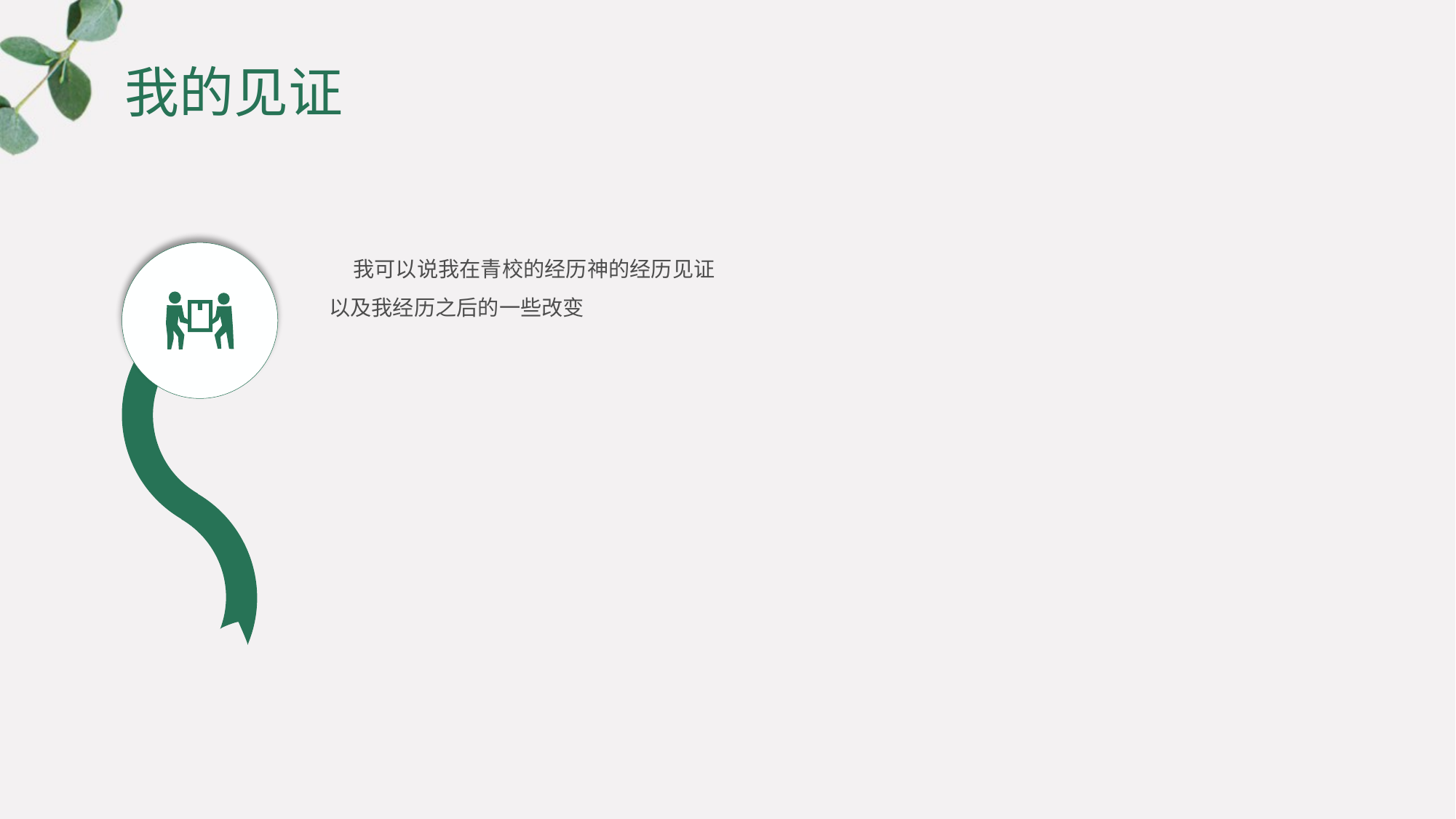

# 我的见证
    我可以说我在青校的经历神的经历见证
以及我经历之后的一些改变